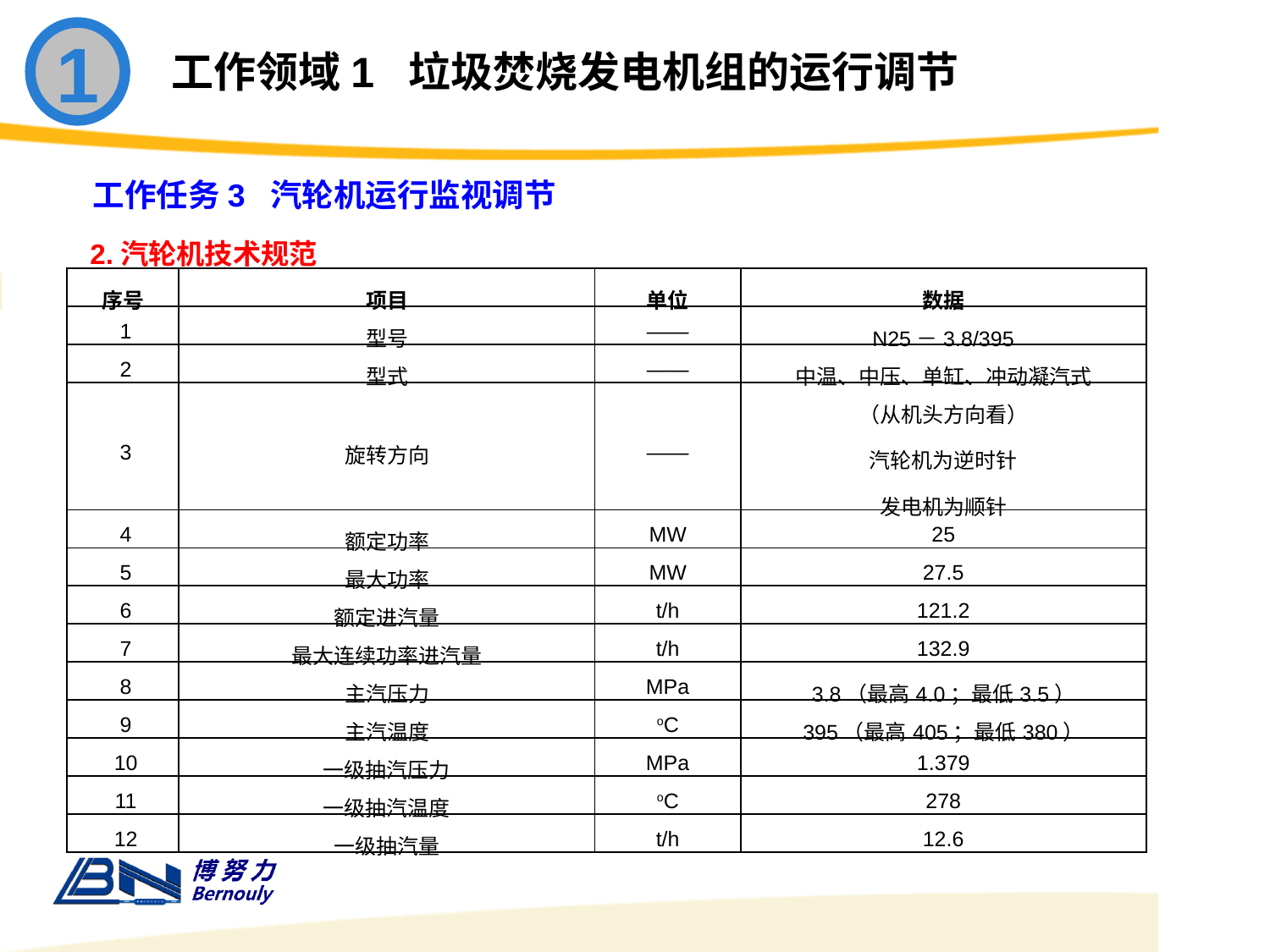

1
工作领域1  垃圾焚烧发电机组的运行调节
工作任务3  汽轮机运行监视调节
2.汽轮机技术规范
| 序号 | 项目 | 单位 | 数据 |
| --- | --- | --- | --- |
| 1 | 型号 | —— | N25－3.8/395 |
| 2 | 型式 | —— | 中温、中压、单缸、冲动凝汽式 |
| 3 | 旋转方向 | —— | （从机头方向看） 汽轮机为逆时针 发电机为顺针 |
| 4 | 额定功率 | MW | 25 |
| 5 | 最大功率 | MW | 27.5 |
| 6 | 额定进汽量 | t/h | 121.2 |
| 7 | 最大连续功率进汽量 | t/h | 132.9 |
| 8 | 主汽压力 | MPa | 3.8（最高4.0；最低3.5） |
| 9 | 主汽温度 | oC | 395（最高405；最低380） |
| 10 | 一级抽汽压力 | MPa | 1.379 |
| 11 | 一级抽汽温度 | oC | 278 |
| 12 | 一级抽汽量 | t/h | 12.6 |